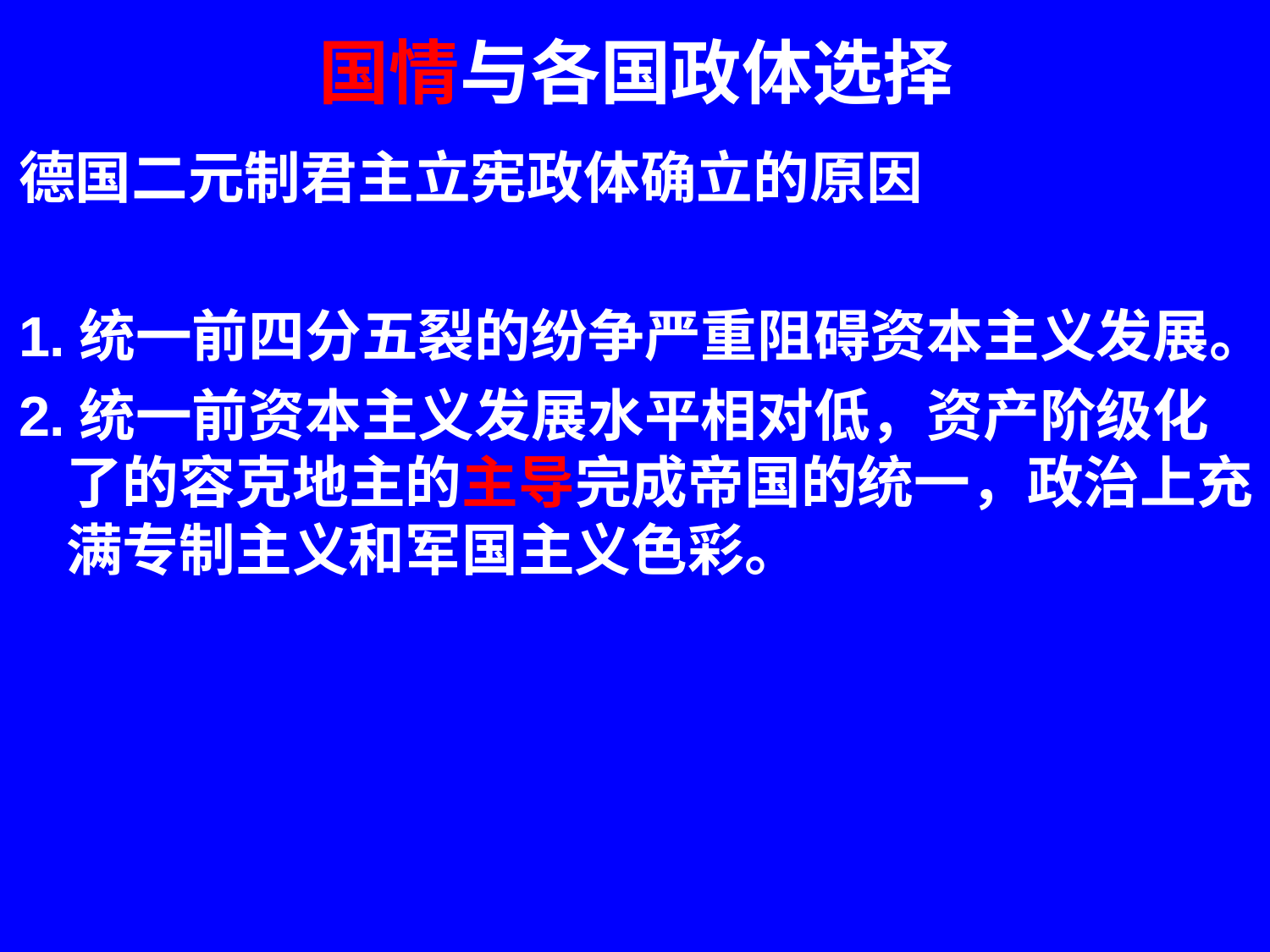

# 国情与各国政体选择
德国二元制君主立宪政体确立的原因

1.统一前四分五裂的纷争严重阻碍资本主义发展。
2.统一前资本主义发展水平相对低，资产阶级化了的容克地主的主导完成帝国的统一，政治上充满专制主义和军国主义色彩。